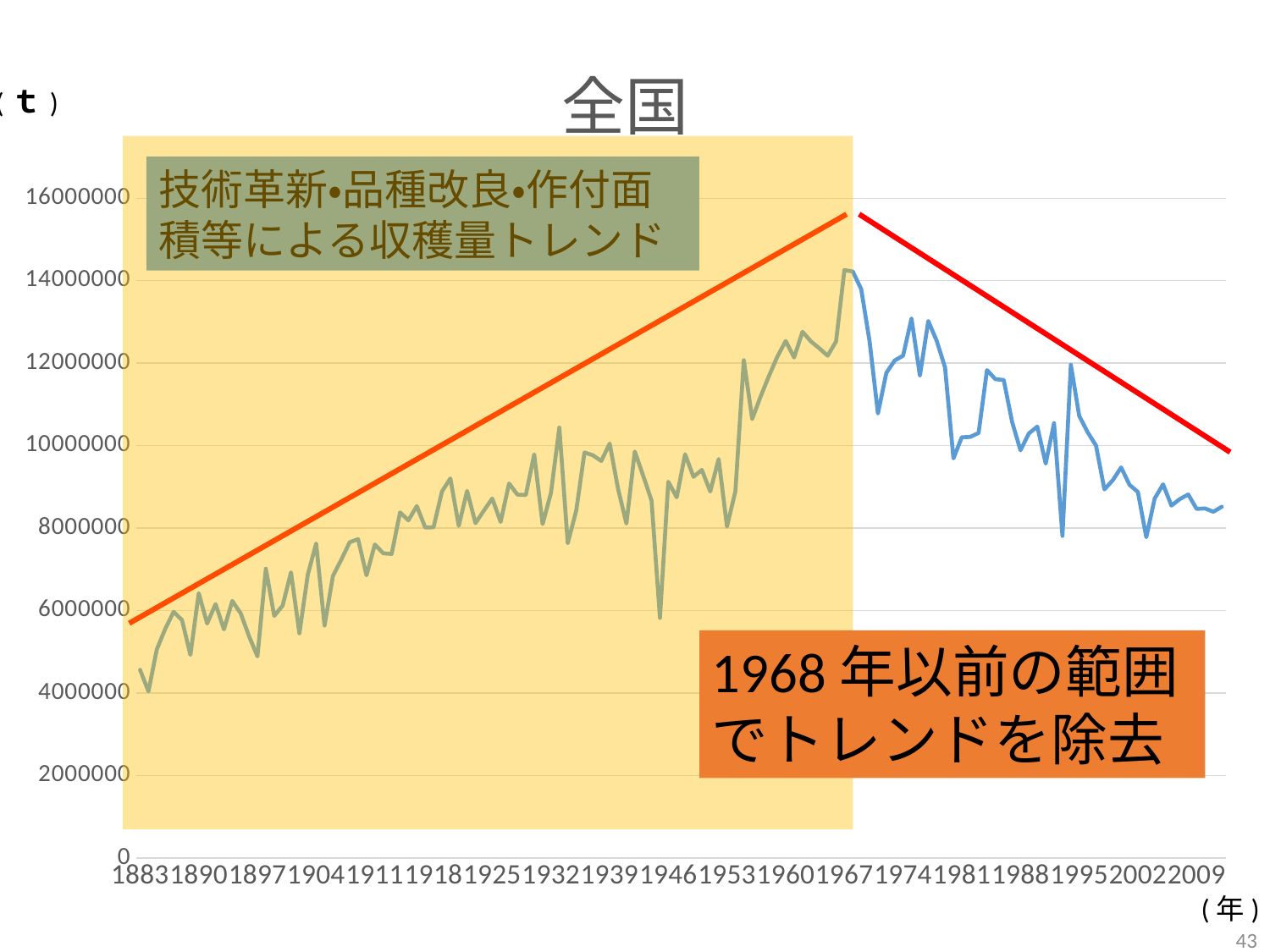

### Chart: 全国

| Category |  |
|---|---|
| 1883 | 4566000.0 |
| 1884 | 4041000.0 |
| 1885 | 5063000.0 |
| 1886 | 5557000.0 |
| 1887 | 5970000.0 |
| 1888 | 5772000.0 |
| 1889 | 4926000.0 |
| 1890 | 6422000.0 |
| 1891 | 5686000.0 |
| 1892 | 6160000.0 |
| 1893 | 5545000.0 |
| 1894 | 6236000.0 |
| 1895 | 5933000.0 |
| 1896 | 5376000.0 |
| 1897 | 4890000.0 |
| 1898 | 7015000.0 |
| 1899 | 5872000.0 |
| 1900 | 6122000.0 |
| 1901 | 6929000.0 |
| 1902 | 5449000.0 |
| 1903 | 6872000.0 |
| 1904 | 7627000.0 |
| 1905 | 5637000.0 |
| 1906 | 6842000.0 |
| 1907 | 7238000.0 |
| 1908 | 7658000.0 |
| 1909 | 7732000.0 |
| 1910 | 6855000.0 |
| 1911 | 7602000.0 |
| 1912 | 7389000.0 |
| 1913 | 7374000.0 |
| 1914 | 8382000.0 |
| 1915 | 8189000.0 |
| 1916 | 8534000.0 |
| 1917 | 8015000.0 |
| 1918 | 8021000.0 |
| 1919 | 8887000.0 |
| 1920 | 9205000.0 |
| 1921 | 8055000.0 |
| 1922 | 8901000.0 |
| 1923 | 8120000.0 |
| 1924 | 8425000.0 |
| 1925 | 8717000.0 |
| 1926 | 8150000.0 |
| 1927 | 9083000.0 |
| 1928 | 8812000.0 |
| 1929 | 8802000.0 |
| 1930 | 9790000.0 |
| 1931 | 8098000.0 |
| 1932 | 8852000.0 |
| 1933 | 10439000.0 |
| 1934 | 7634000.0 |
| 1935 | 8414000.0 |
| 1936 | 9836000.0 |
| 1937 | 9766000.0 |
| 1938 | 9628000.0 |
| 1939 | 10052000.0 |
| 1940 | 8955000.0 |
| 1941 | 8111000.0 |
| 1942 | 9859000.0 |
| 1943 | 9273000.0 |
| 1944 | 8666000.0 |
| 1945 | 5823000.0 |
| 1946 | 9124000.0 |
| 1947 | 8746000.0 |
| 1948 | 9792000.0 |
| 1949 | 9243000.0 |
| 1950 | 9412000.0 |
| 1951 | 8888000.0 |
| 1952 | 9676000.0 |
| 1953 | 8038000.0 |
| 1954 | 8895000.0 |
| 1955 | 12073000.0 |
| 1956 | 10647000.0 |
| 1957 | 11188000.0 |
| 1958 | 11689000.0 |
| 1959 | 12158000.0 |
| 1960 | 12539000.0 |
| 1961 | 12138000.0 |
| 1962 | 12762000.0 |
| 1963 | 12529000.0 |
| 1964 | 12362000.0 |
| 1965 | 12181000.0 |
| 1966 | 12526000.0 |
| 1967 | 14257000.0 |
| 1968 | 14223000.0 |
| 1969 | 13797000.0 |
| 1970 | 12528000.0 |
| 1971 | 10782000.0 |
| 1972 | 11766000.0 |
| 1973 | 12068000.0 |
| 1974 | 12182000.0 |
| 1975 | 13085000.0 |
| 1976 | 11699000.0 |
| 1977 | 13022000.0 |
| 1978 | 12546000.0 |
| 1979 | 11898000.0 |
| 1980 | 9692000.0 |
| 1981 | 10204000.0 |
| 1982 | 10212000.0 |
| 1983 | 10308000.0 |
| 1984 | 11832000.0 |
| 1985 | 11613000.0 |
| 1986 | 11592000.0 |
| 1987 | 10571000.0 |
| 1988 | 9888000.0 |
| 1989 | 10297000.0 |
| 1990 | 10463000.0 |
| 1991 | 9565000.0 |
| 1992 | 10546000.0 |
| 1993 | 7811000.0 |
| 1994 | 11961000.0 |
| 1995 | 10724000.0 |
| 1996 | 10328000.0 |
| 1997 | 10004000.0 |
| 1998 | 8939000.0 |
| 1999 | 9159000.0 |
| 2000 | 9472000.0 |
| 2001 | 9048000.0 |
| 2002 | 8876000.0 |
| 2003 | 7779000.0 |
| 2004 | 8721000.0 |
| 2005 | 9062000.0 |
| 2006 | 8546000.0 |
| 2007 | 8705000.0 |
| 2008 | 8815000.0 |
| 2009 | 8466000.0 |
| 2010 | 8478000.0 |
| 2011 | 8397000.0 |
| 2012 | 8519000.0 |
(ｔ)

技術革新・品種改良・作付面積等による収穫量トレンド
1968年以前の範囲でトレンドを除去
(年)
43